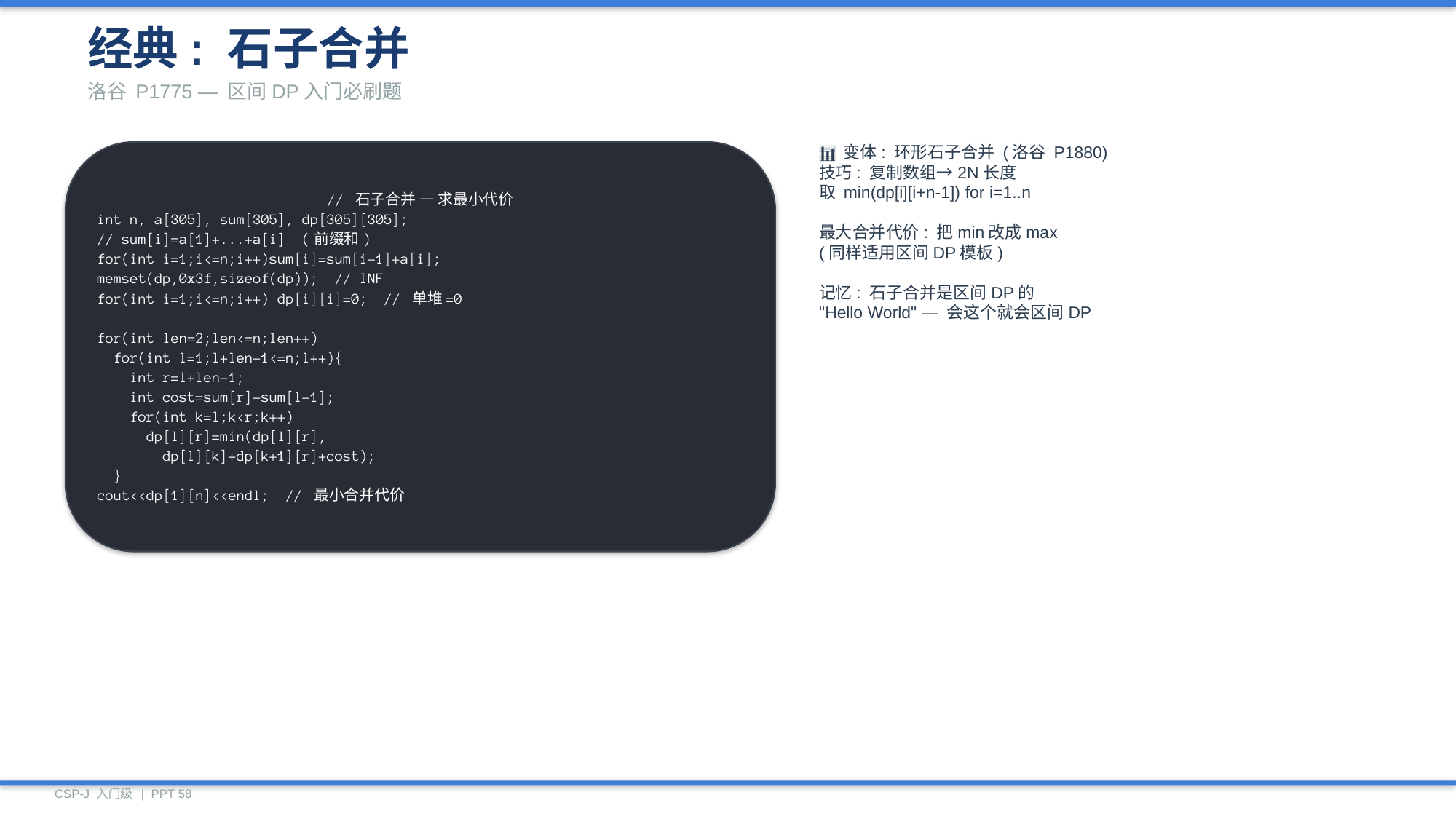

经典: 石子合并
洛谷 P1775 — 区间DP入门必刷题
// 石子合并 — 求最小代价
int n, a[305], sum[305], dp[305][305];
// sum[i]=a[1]+...+a[i]  (前缀和)
for(int i=1;i<=n;i++)sum[i]=sum[i-1]+a[i];
memset(dp,0x3f,sizeof(dp));  // INF
for(int i=1;i<=n;i++) dp[i][i]=0;  // 单堆=0

for(int len=2;len<=n;len++)
  for(int l=1;l+len-1<=n;l++){
    int r=l+len-1;
    int cost=sum[r]-sum[l-1];
    for(int k=l;k<r;k++)
      dp[l][r]=min(dp[l][r],
        dp[l][k]+dp[k+1][r]+cost);
  }
cout<<dp[1][n]<<endl;  // 最小合并代价
📊 变体: 环形石子合并 (洛谷 P1880)
技巧: 复制数组→2N长度
取 min(dp[i][i+n-1]) for i=1..n
最大合并代价: 把min改成max
(同样适用区间DP模板)
记忆: 石子合并是区间DP的
"Hello World" — 会这个就会区间DP

CSP-J 入门级  |  PPT 58